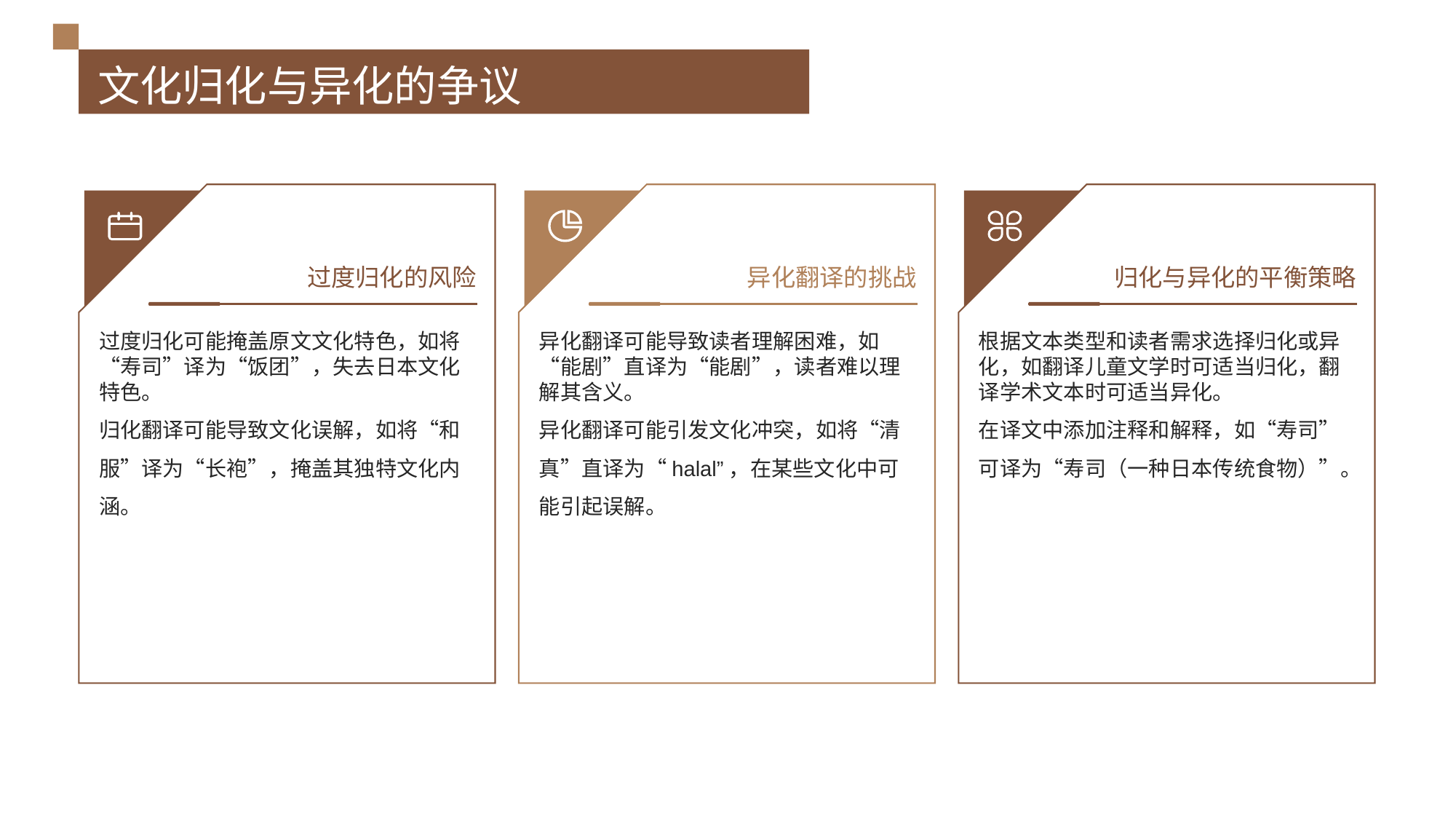

文化归化与异化的争议

过度归化的风险

异化翻译的挑战
归化与异化的平衡策略

过度归化可能掩盖原文文化特色，如将“寿司”译为“饭团”，失去日本文化特色。
归化翻译可能导致文化误解，如将“和服”译为“长袍”，掩盖其独特文化内涵。
异化翻译可能导致读者理解困难，如“能剧”直译为“能剧”，读者难以理解其含义。
异化翻译可能引发文化冲突，如将“清真”直译为“halal”，在某些文化中可能引起误解。
根据文本类型和读者需求选择归化或异化，如翻译儿童文学时可适当归化，翻译学术文本时可适当异化。
在译文中添加注释和解释，如“寿司”可译为“寿司（一种日本传统食物）”。